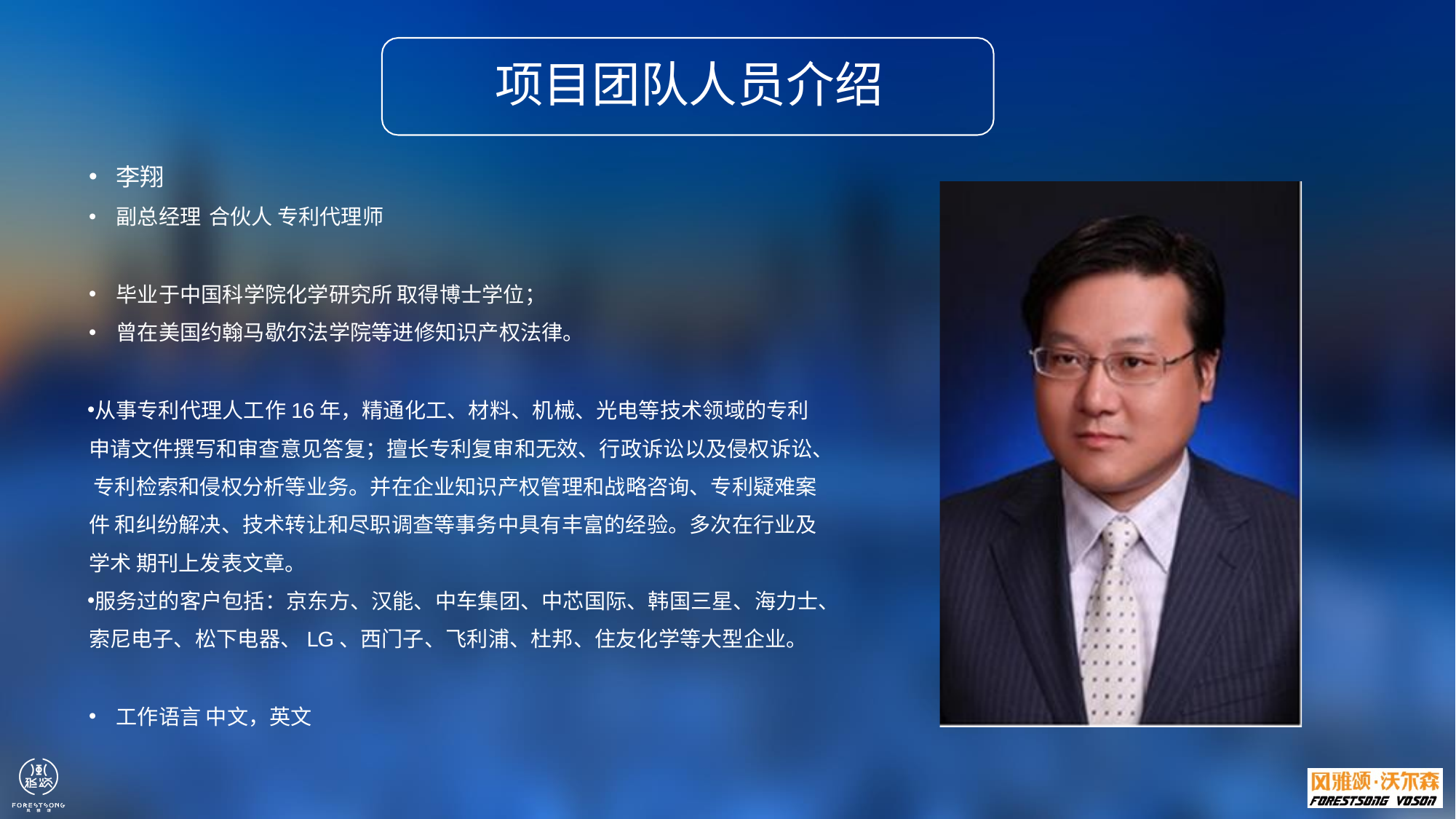

# 项目团队人员介绍
李翔
副总经理 合伙人专利代理师

毕业于中国科学院化学研究所取得博士学位；
曾在美国约翰马歇尔法学院等进修知识产权法律。

从事专利代理人工作16年，精通化工、材料、机械、光电等技术领域的专利 申请文件撰写和审查意见答复；擅长专利复审和无效、行政诉讼以及侵权诉讼、 专利检索和侵权分析等业务。并在企业知识产权管理和战略咨询、专利疑难案件 和纠纷解决、技术转让和尽职调查等事务中具有丰富的经验。多次在行业及学术 期刊上发表文章。
服务过的客户包括：京东方、汉能、中车集团、中芯国际、韩国三星、海力士、 索尼电子、松下电器、LG、西门子、飞利浦、杜邦、住友化学等大型企业。

工作语言中文，英文